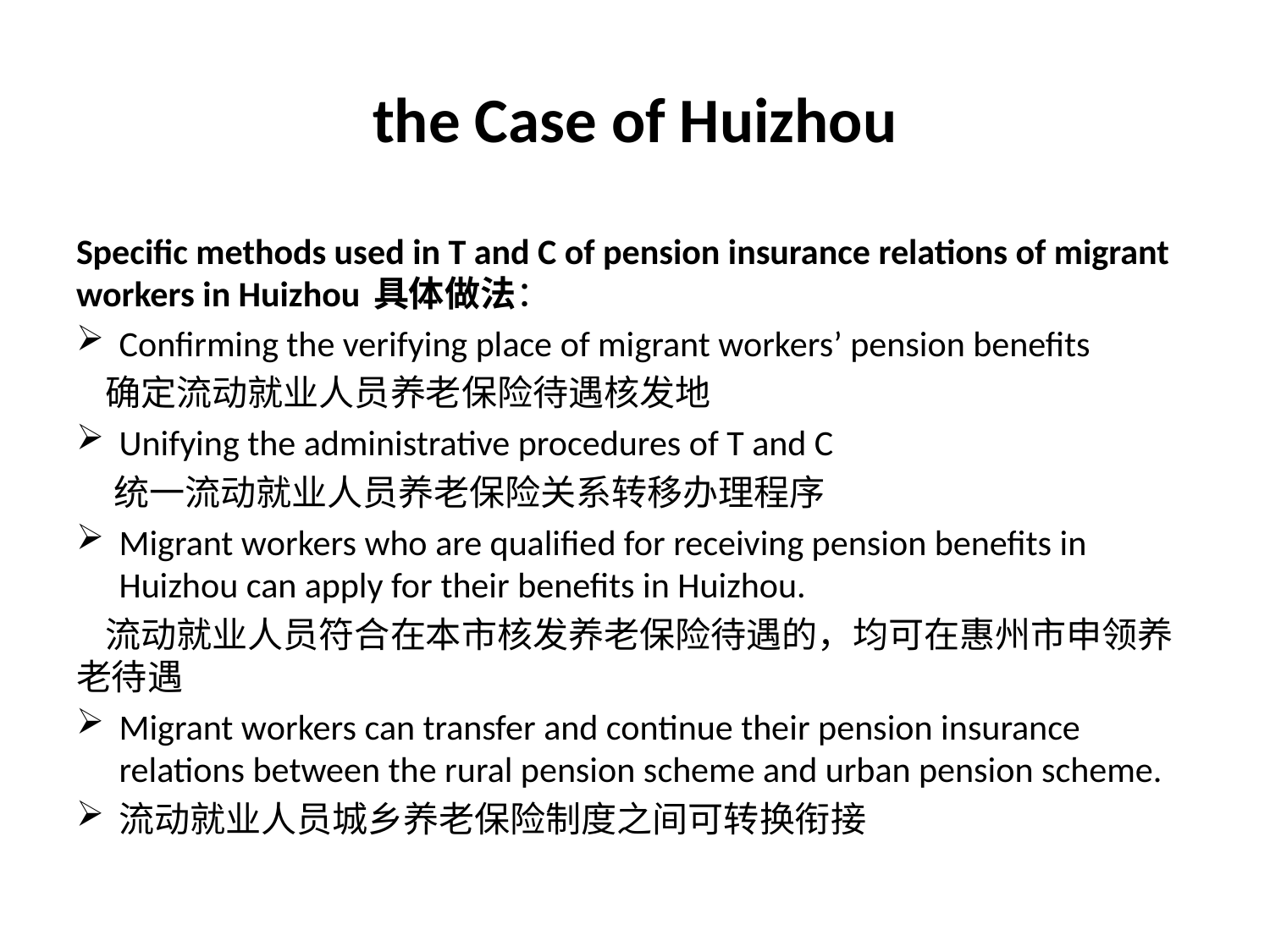

# the Case of Huizhou
Specific methods used in T and C of pension insurance relations of migrant workers in Huizhou 具体做法：
Confirming the verifying place of migrant workers’ pension benefits
   确定流动就业人员养老保险待遇核发地
Unifying the administrative procedures of T and C
    统一流动就业人员养老保险关系转移办理程序
Migrant workers who are qualified for receiving pension benefits in Huizhou can apply for their benefits in Huizhou.
   流动就业人员符合在本市核发养老保险待遇的，均可在惠州市申领养老待遇
Migrant workers can transfer and continue their pension insurance relations between the rural pension scheme and urban pension scheme.
流动就业人员城乡养老保险制度之间可转换衔接